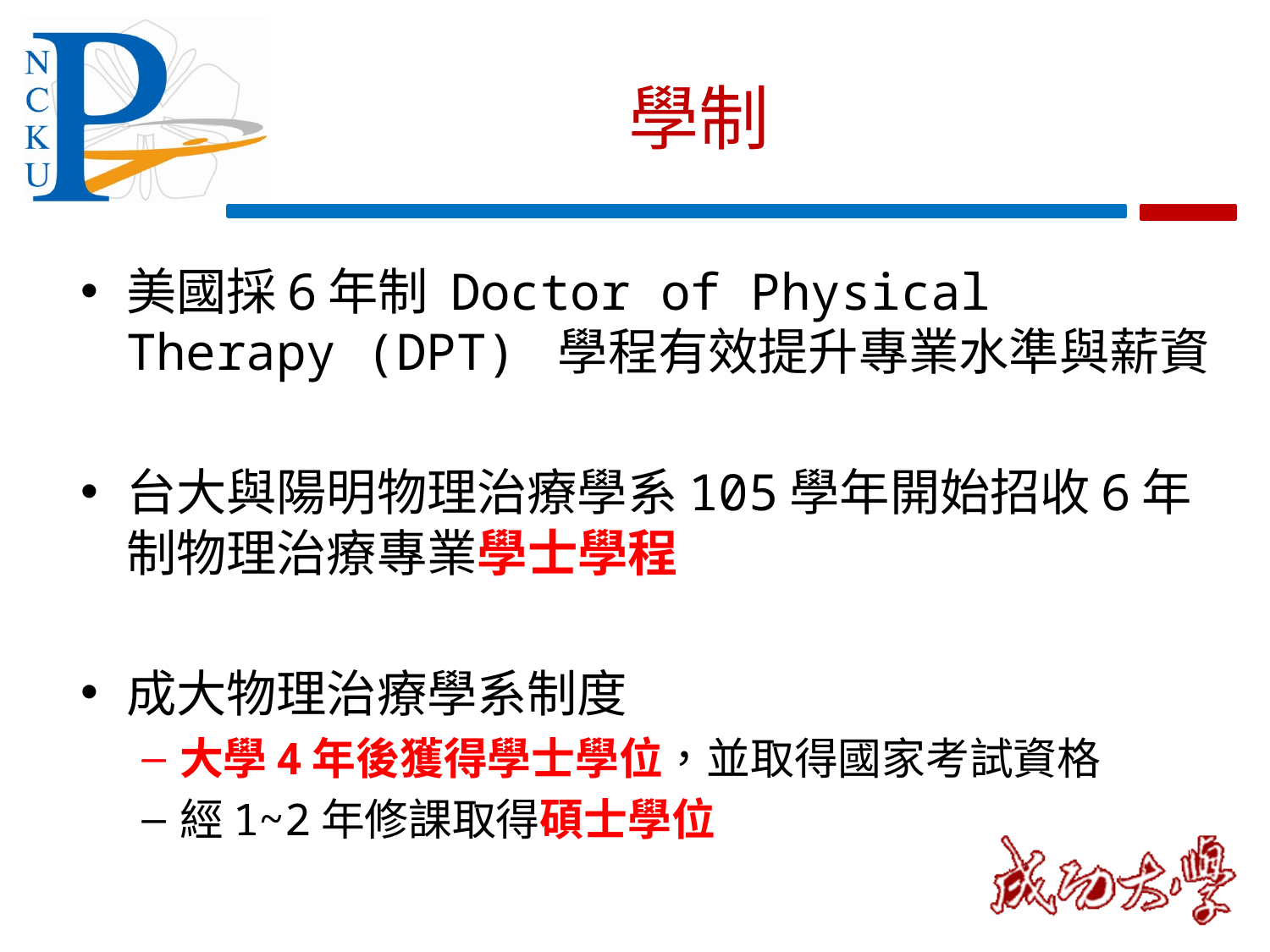

# 學制
美國採6年制 Doctor of Physical Therapy (DPT) 學程有效提升專業水準與薪資

台大與陽明物理治療學系105學年開始招收6年制物理治療專業學士學程

成大物理治療學系制度
大學4年後獲得學士學位，並取得國家考試資格
經1~2年修課取得碩士學位